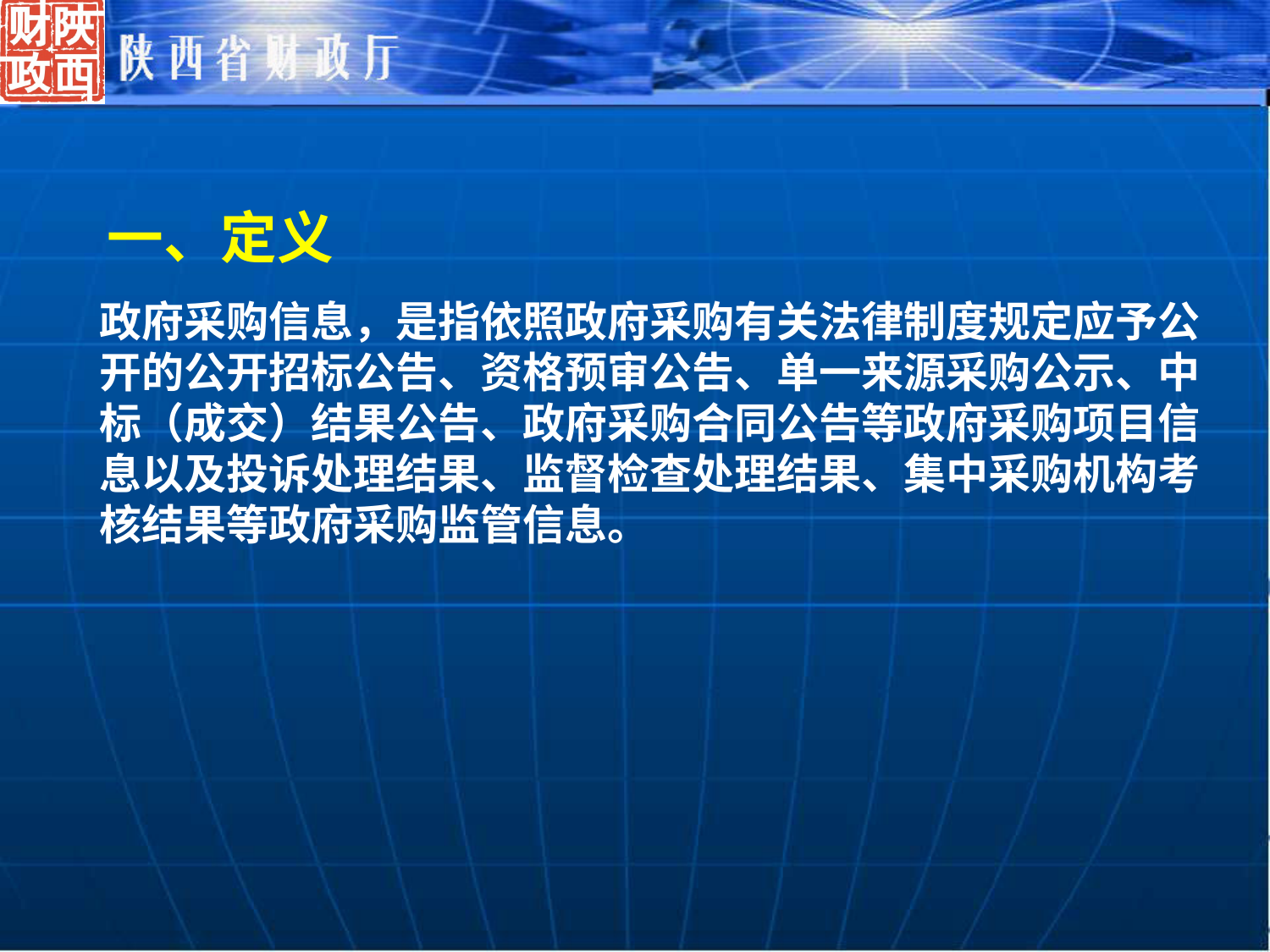

一、定义
政府采购信息，是指依照政府采购有关法律制度规定应予公开的公开招标公告、资格预审公告、单一来源采购公示、中标（成交）结果公告、政府采购合同公告等政府采购项目信息以及投诉处理结果、监督检查处理结果、集中采购机构考核结果等政府采购监管信息。